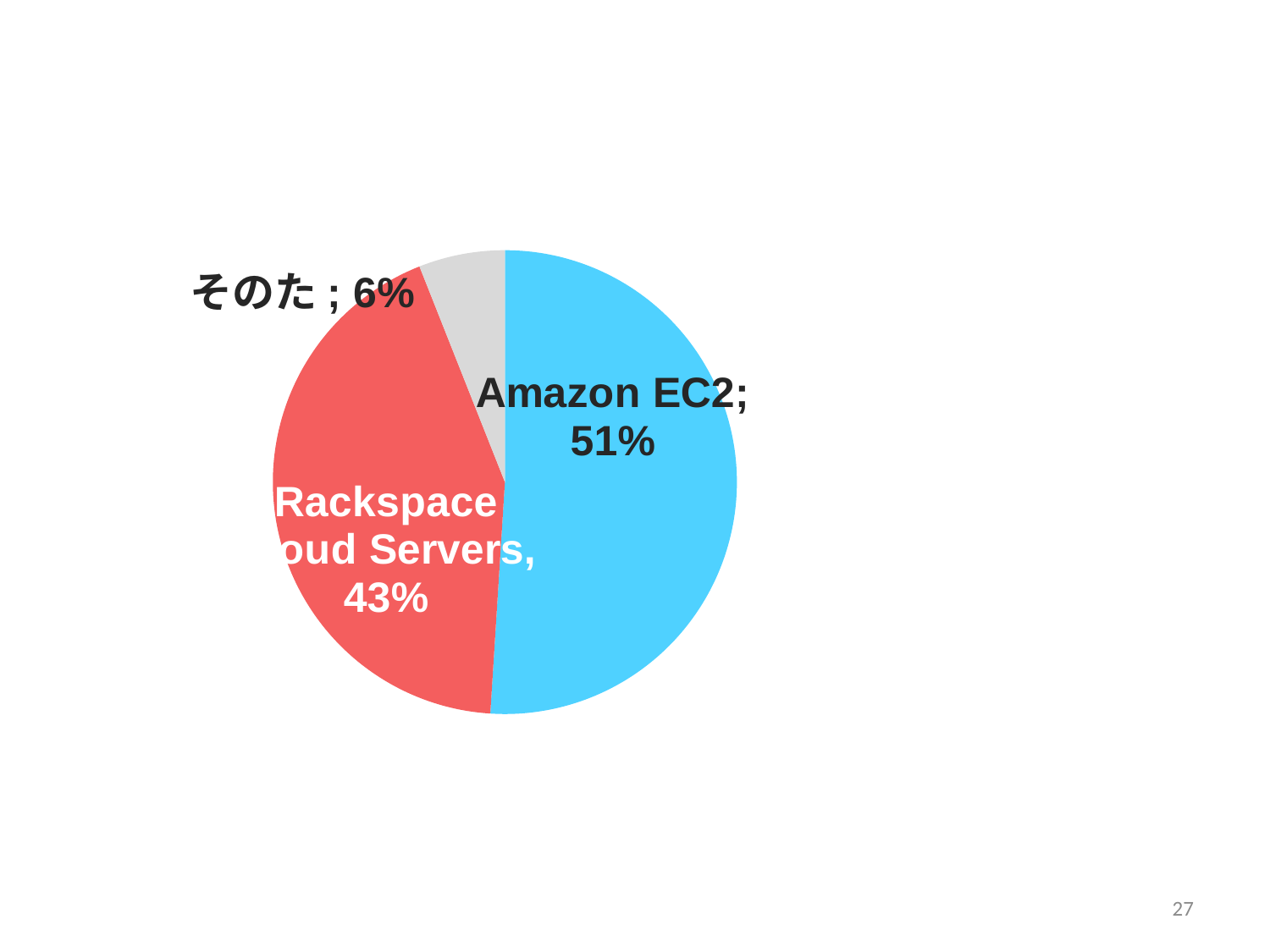

### Chart

| Category | 売上高 |
|---|---|
| Amazon EC2 | 0.51 |
| Rackspace Cloud Servers | 0.43 |
| そのた | 0.06 |
27